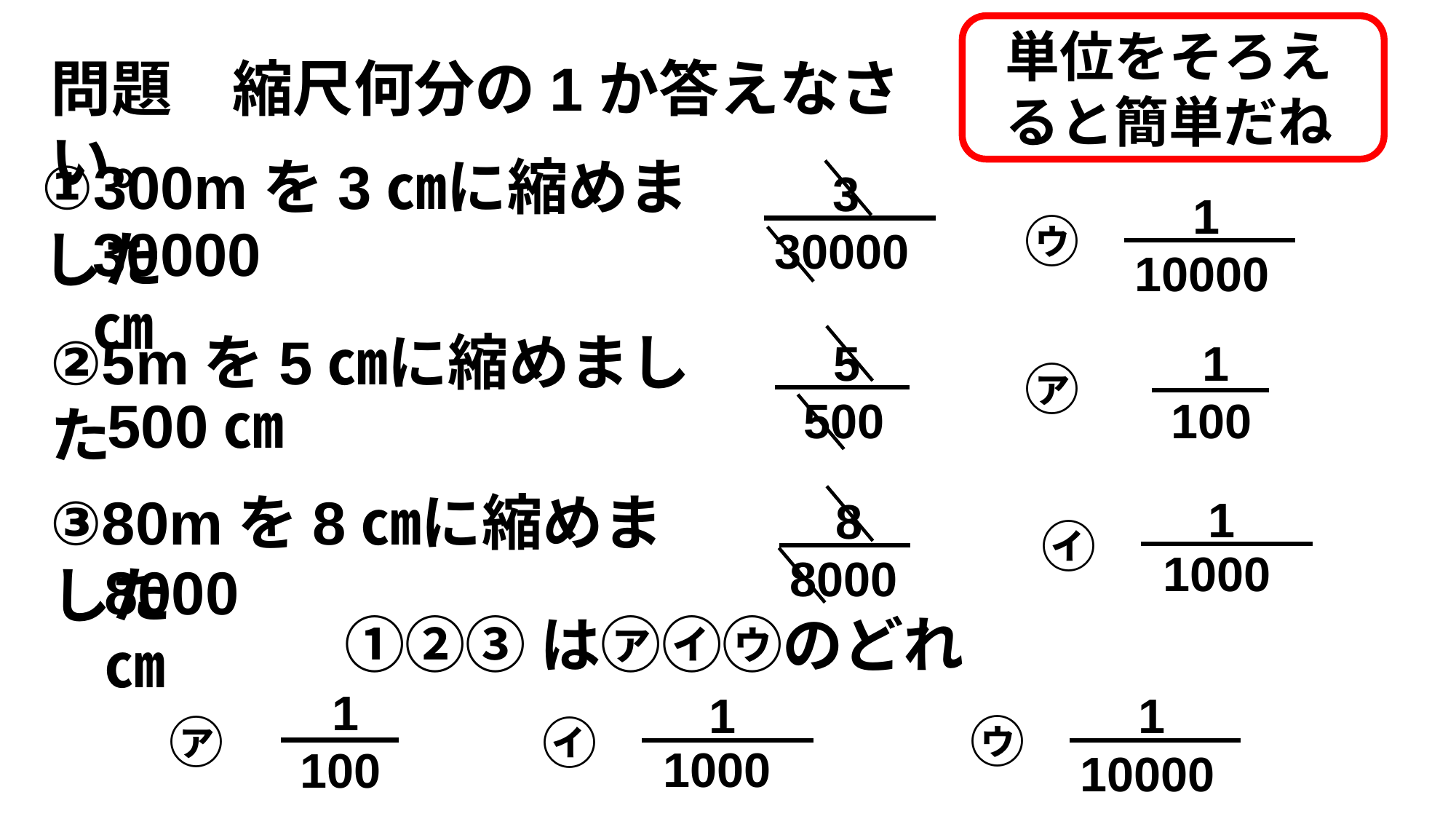

単位をそろえると簡単だね
問題　縮尺何分の1か答えなさい。
①300mを3㎝に縮めました
3
30000
1
10000
㋒
30000㎝
②5mを5㎝に縮めました
5
500
1
100
㋐
500㎝
③80mを8㎝に縮めました
1
1000
8
8000
㋑
8000㎝
①②③は㋐㋑㋒のどれ
1
100
1
1000
1
10000
㋒
㋐
㋑